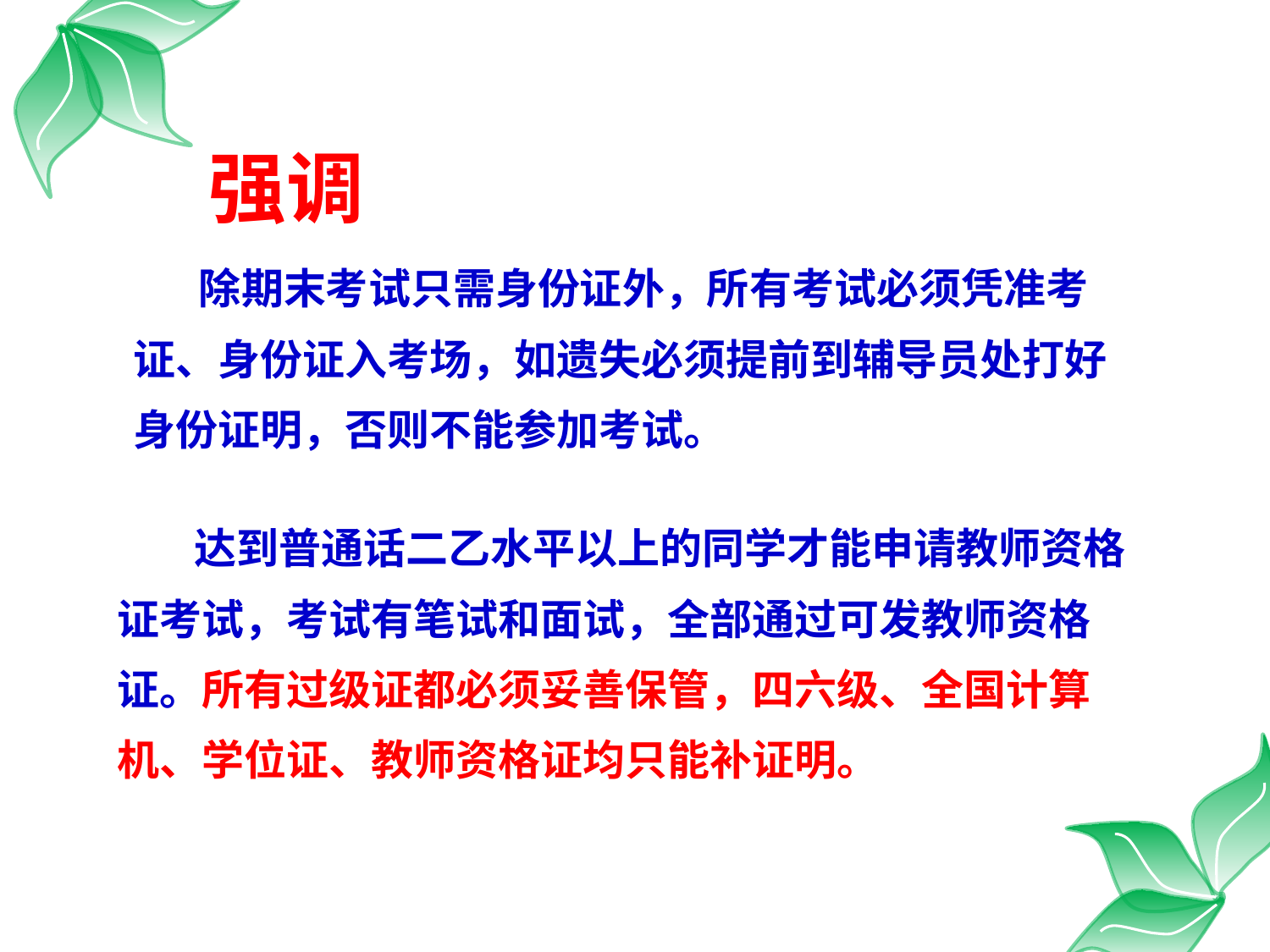

强调
        除期末考试只需身份证外，所有考试必须凭准考证、身份证入考场，如遗失必须提前到辅导员处打好身份证明，否则不能参加考试。
       达到普通话二乙水平以上的同学才能申请教师资格证考试，考试有笔试和面试，全部通过可发教师资格证。所有过级证都必须妥善保管，四六级、全国计算机、学位证、教师资格证均只能补证明。